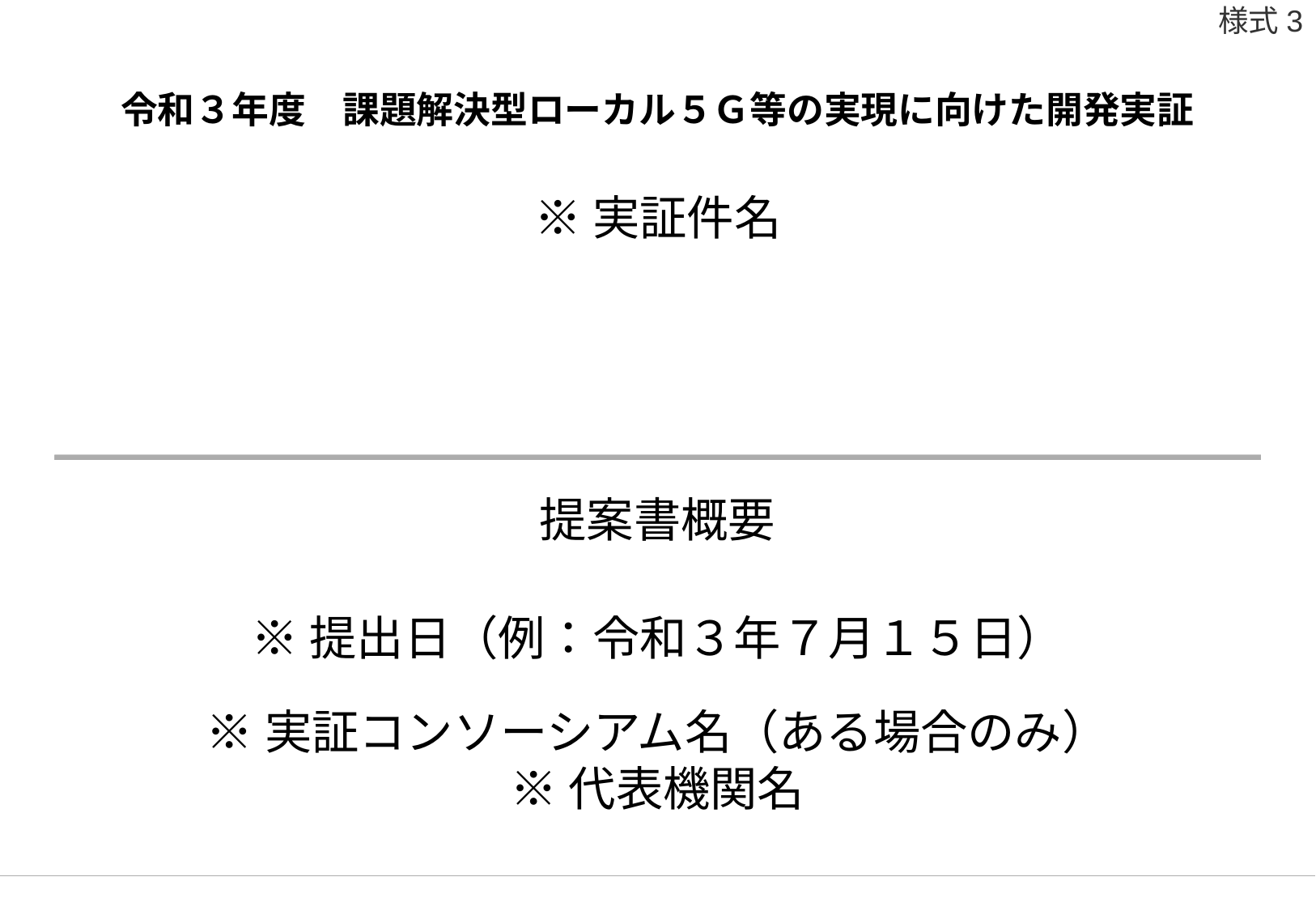

様式3
令和３年度　課題解決型ローカル５Ｇ等の実現に向けた開発実証

※実証件名

提案書概要
※提出日（例：令和３年７月１５日）
※実証コンソーシアム名（ある場合のみ）
※代表機関名